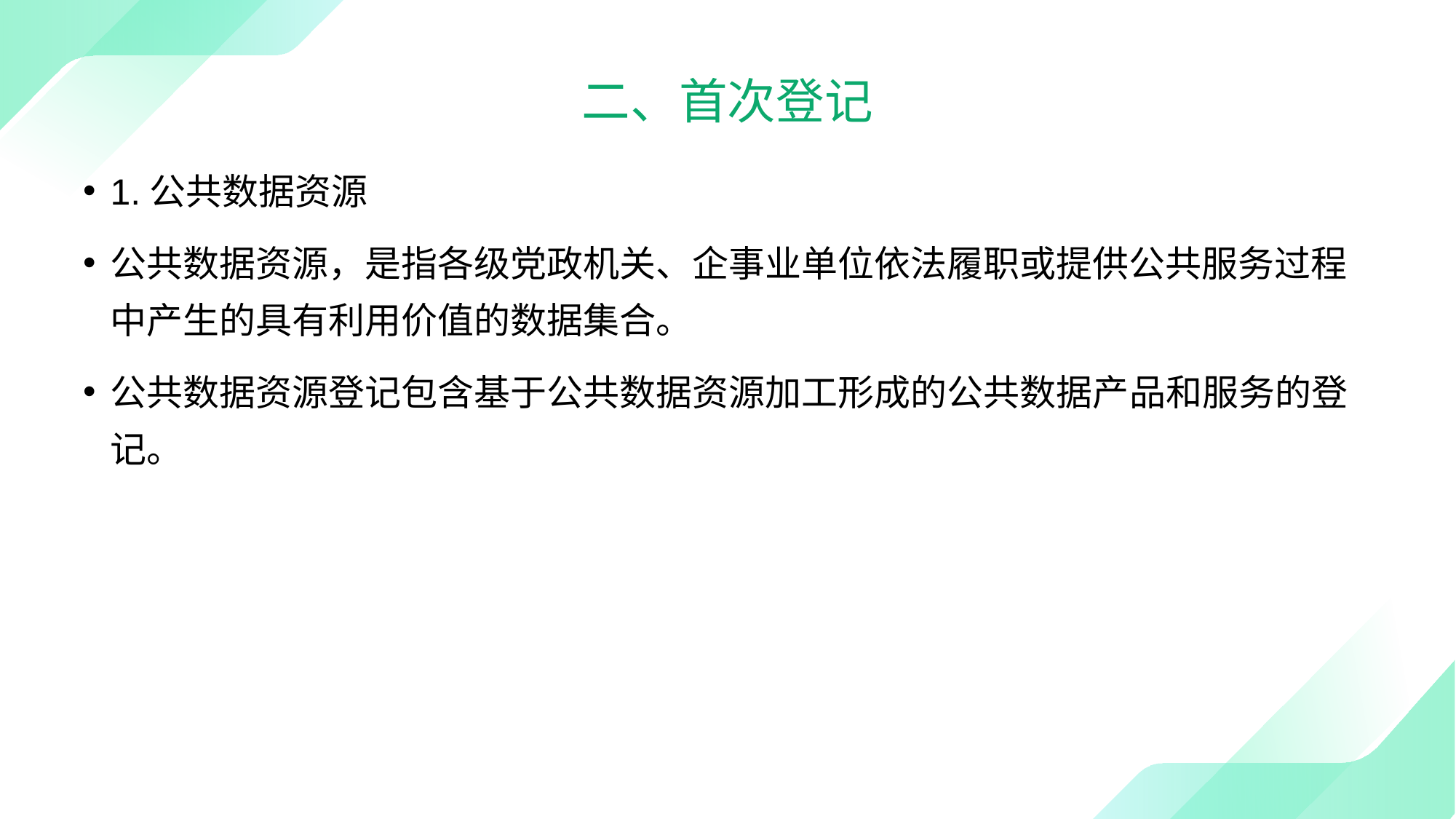

# 二、首次登记
1.公共数据资源
公共数据资源，是指各级党政机关、企事业单位依法履职或提供公共服务过程中产生的具有利用价值的数据集合。
公共数据资源登记包含基于公共数据资源加工形成的公共数据产品和服务的登记。